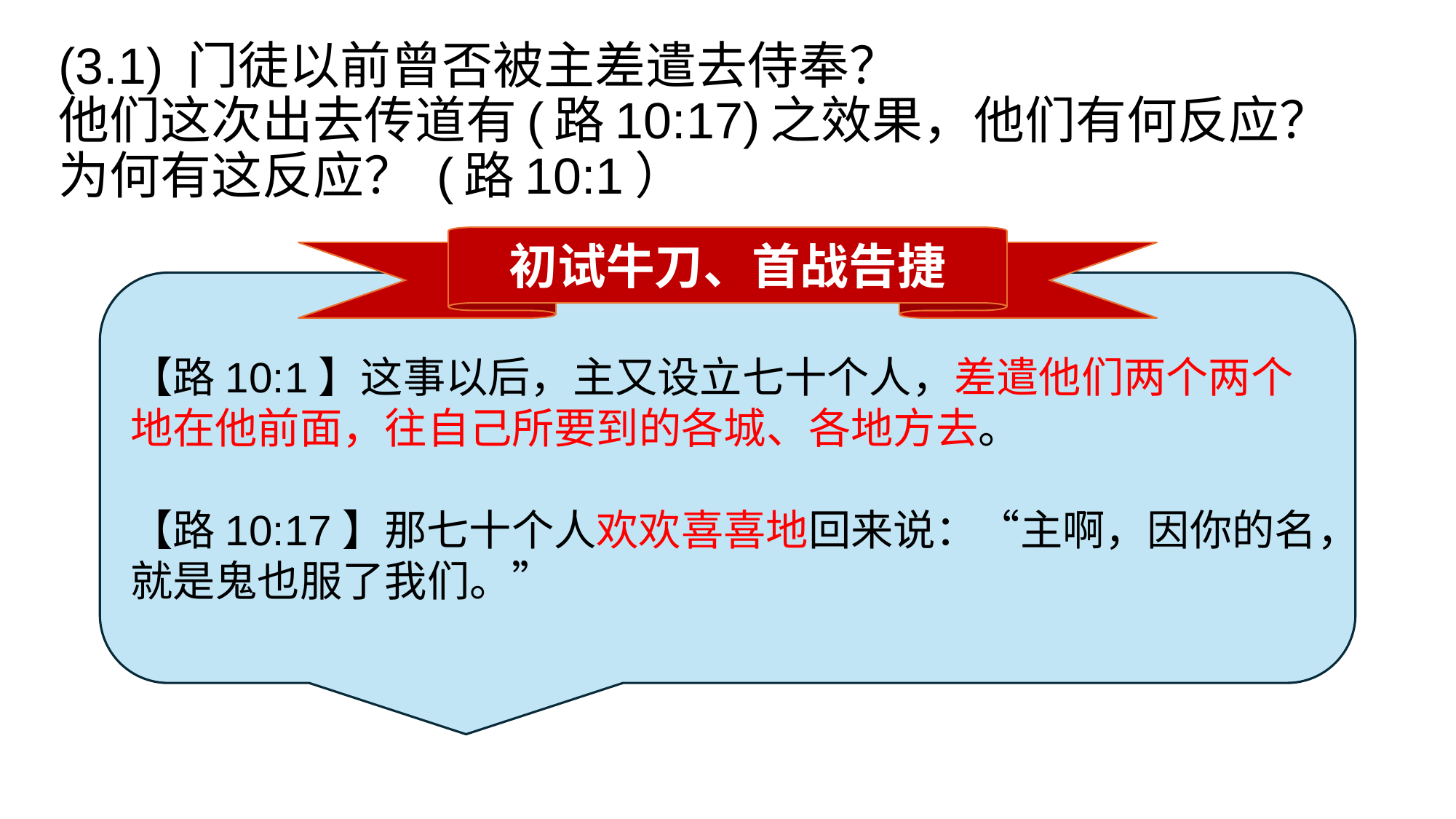

# (3.1) 门徒以前曾否被主差遣去侍奉？ 他们这次出去传道有(路10:17)之效果，他们有何反应？ 为何有这反应？ (路10:1）
初试牛刀、首战告捷
【路10:1】这事以后，主又设立七十个人，差遣他们两个两个地在他前面，往自己所要到的各城、各地方去。

【路10:17】那七十个人欢欢喜喜地回来说：“主啊，因你的名，就是鬼也服了我们。”
此照片，作者: 未知作者，许可证: CC BY